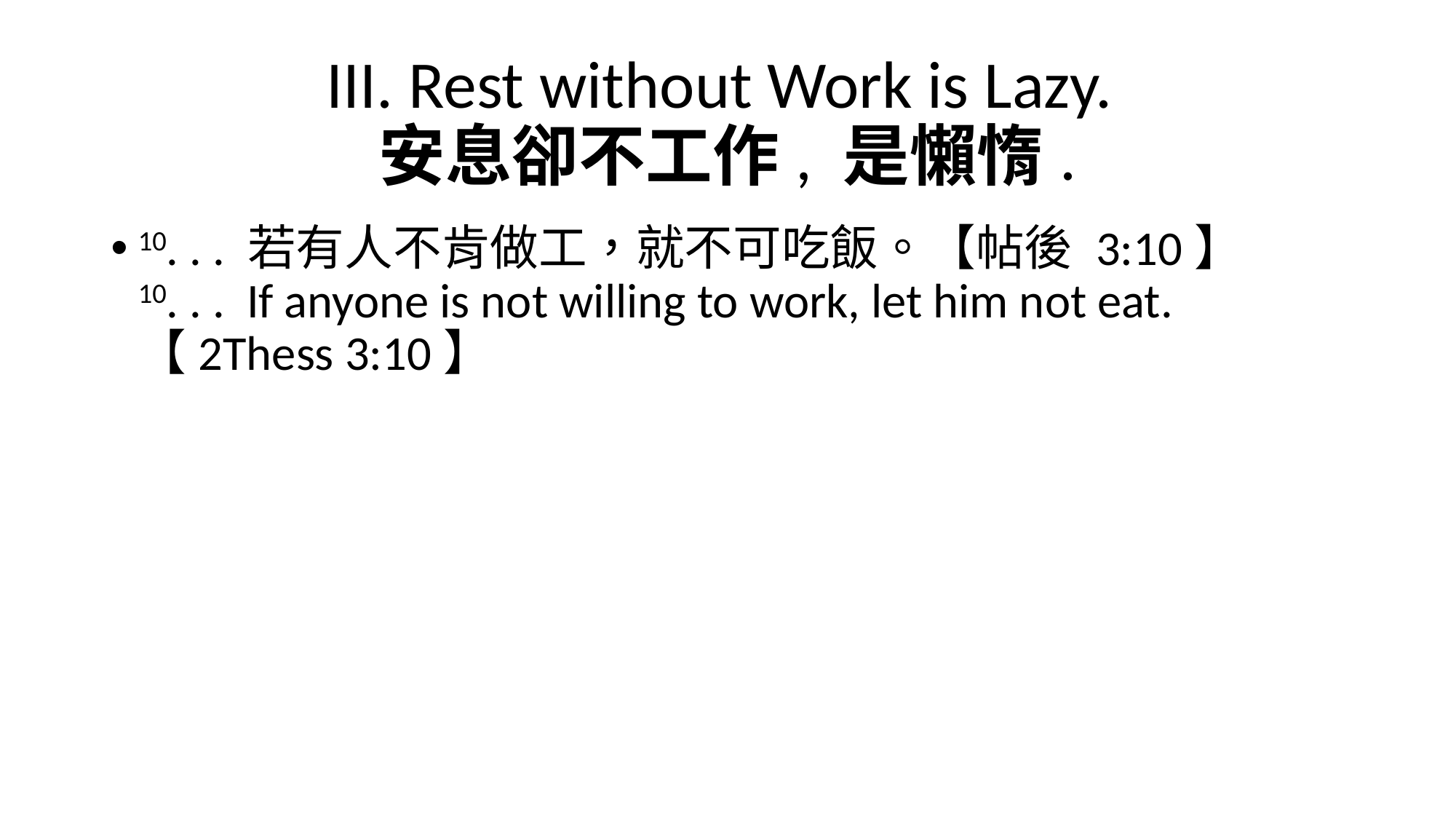

# III. Rest without Work is Lazy. 安息卻不工作, 是懶惰.
10. . . 若有人不肯做工，就不可吃飯。【帖後 3:10】
10. . .  If anyone is not willing to work, let him not eat. 【2Thess 3:10】